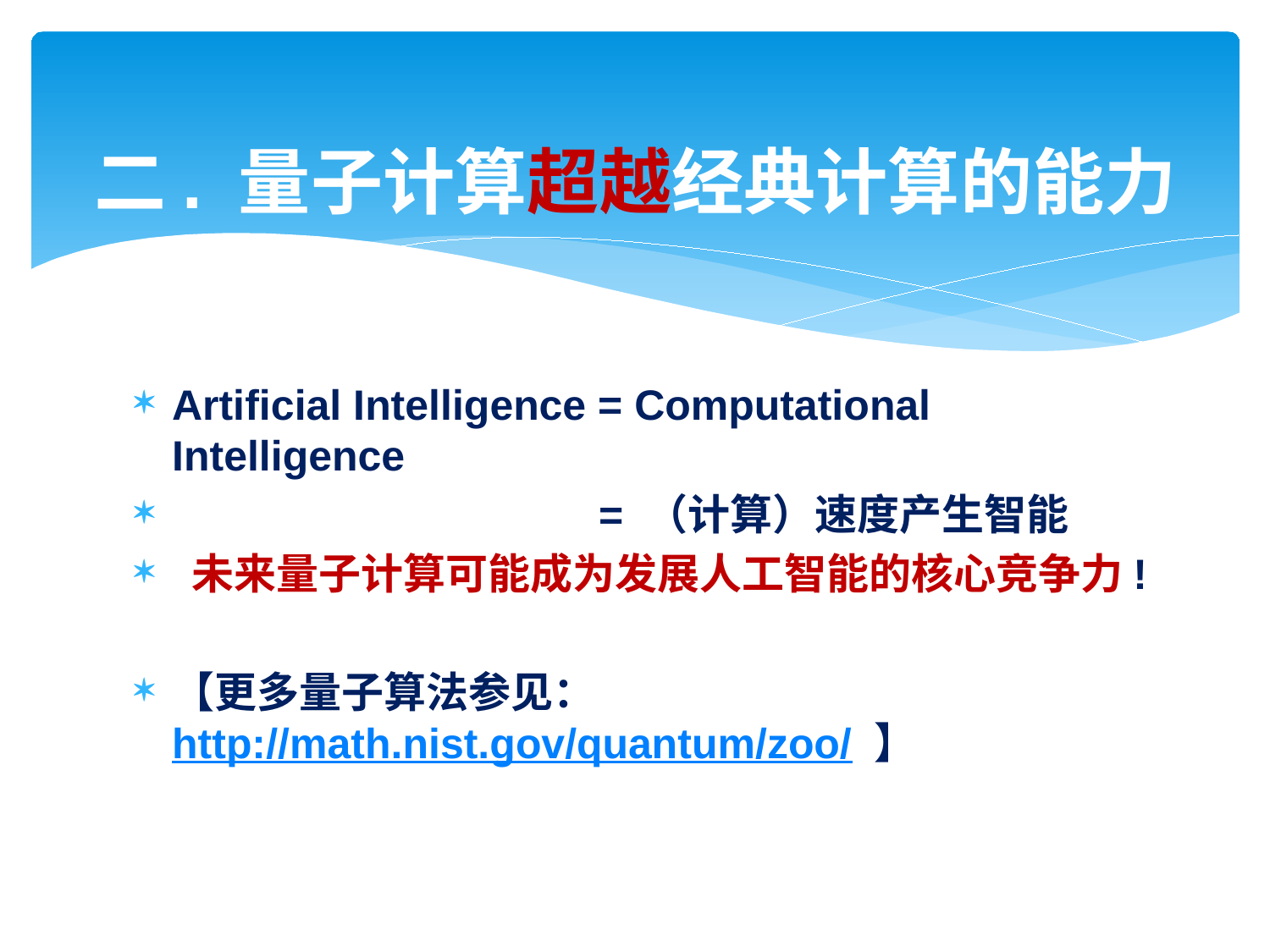

# 二. 量子计算超越经典计算的能力
Artificial Intelligence = Computational Intelligence
                                    = （计算）速度产生智能
 未来量子计算可能成为发展人工智能的核心竞争力!

【更多量子算法参见： http://math.nist.gov/quantum/zoo/ 】